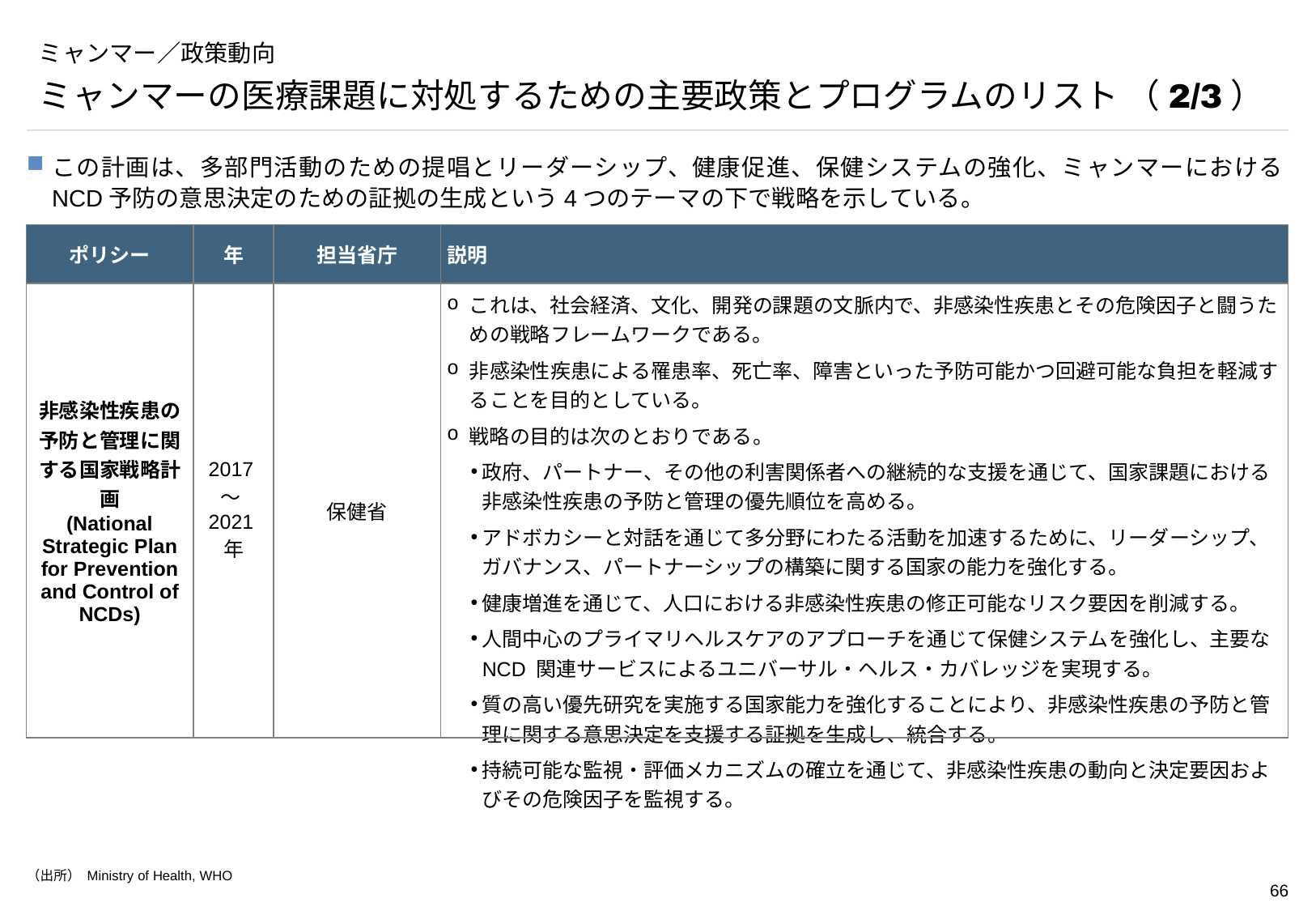

# ミャンマー／政策動向
ミャンマーの医療課題に対処するための主要政策とプログラムのリスト （2/3）
この計画は、多部門活動のための提唱とリーダーシップ、健康促進、保健システムの強化、ミャンマーにおけるNCD予防の意思決定のための証拠の生成という4つのテーマの下で戦略を示している。
| ポリシー | 年 | 担当省庁 | 説明 |
| --- | --- | --- | --- |
| 非感染性疾患の予防と管理に関する国家戦略計画 (National Strategic Plan for Prevention and Control of NCDs) | 2017～2021年 | 保健省 | これは、社会経済、文化、開発の課題の文脈内で、非感染性疾患とその危険因子と闘うための戦略フレームワークである。 非感染性疾患による罹患率、死亡率、障害といった予防可能かつ回避可能な負担を軽減することを目的としている。 戦略の目的は次のとおりである。 政府、パートナー、その他の利害関係者への継続的な支援を通じて、国家課題における非感染性疾患の予防と管理の優先順位を高める。 アドボカシーと対話を通じて多分野にわたる活動を加速するために、リーダーシップ、ガバナンス、パートナーシップの構築に関する国家の能力を強化する。 健康増進を通じて、人口における非感染性疾患の修正可能なリスク要因を削減する。 人間中心のプライマリヘルスケアのアプローチを通じて保健システムを強化し、主要な NCD 関連サービスによるユニバーサル・ヘルス・カバレッジを実現する。 質の高い優先研究を実施する国家能力を強化することにより、非感染性疾患の予防と管理に関する意思決定を支援する証拠を生成し、統合する。 持続可能な監視・評価メカニズムの確立を通じて、非感染性疾患の動向と決定要因およびその危険因子を監視する。 |
（出所） Ministry of Health, WHO